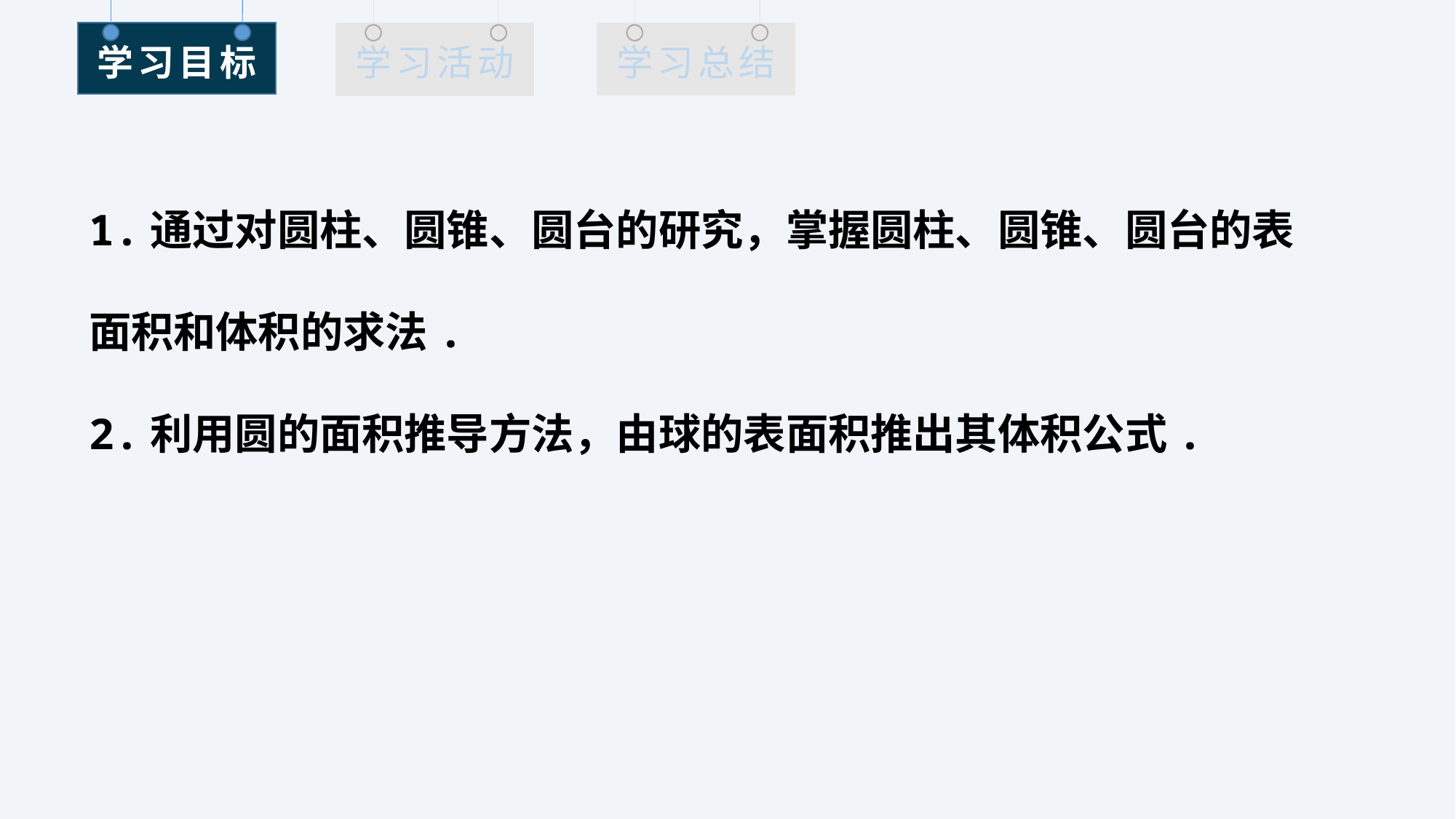

1.通过对圆柱、圆锥、圆台的研究，掌握圆柱、圆锥、圆台的表面积和体积的求法.
2.利用圆的面积推导方法，由球的表面积推出其体积公式.